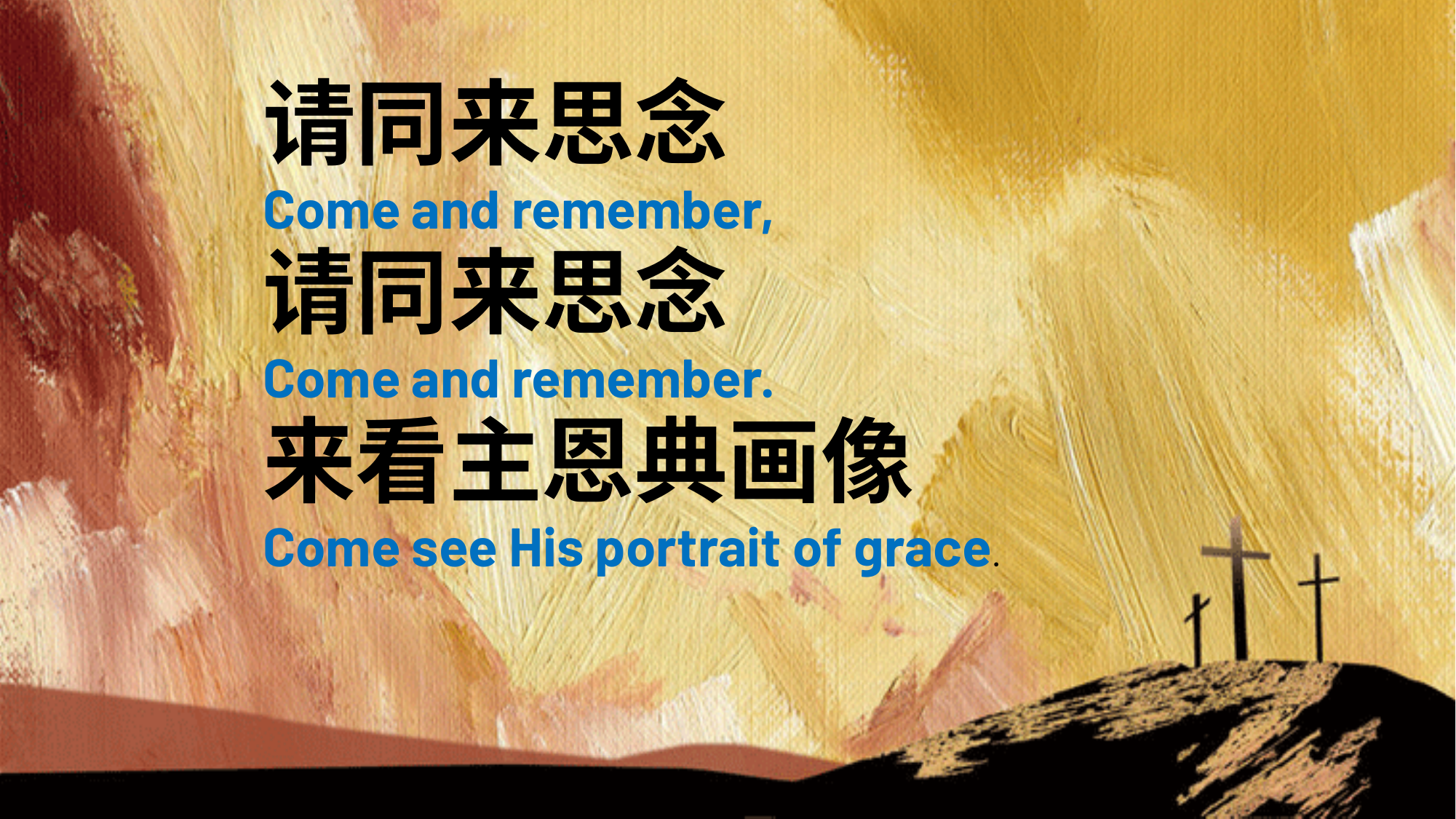

请同来思念
Come and remember,
请同来思念
Come and remember.
来看主恩典画像
Come see His portrait of grace.